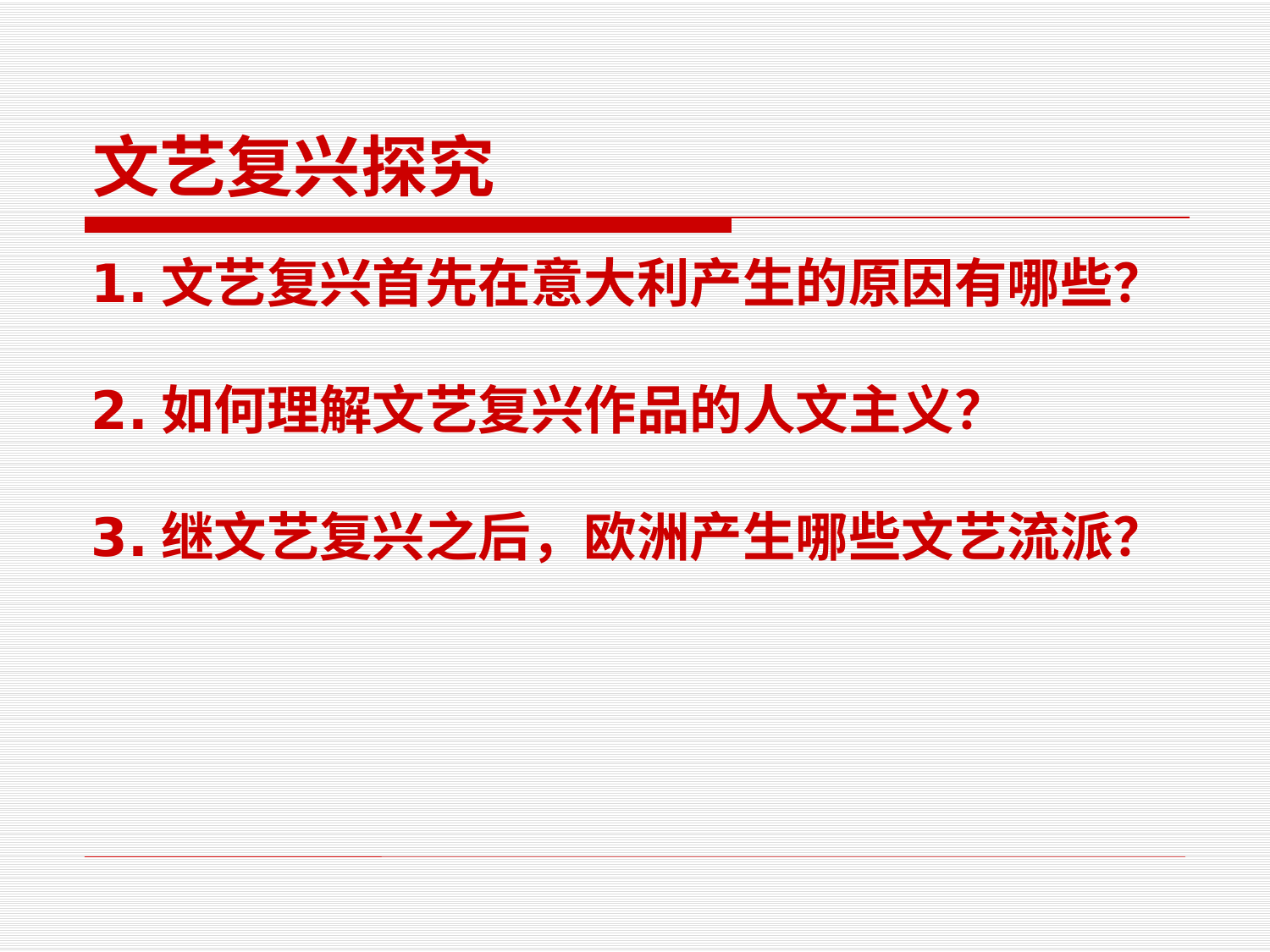

# 文艺复兴探究
1.文艺复兴首先在意大利产生的原因有哪些？

2.如何理解文艺复兴作品的人文主义？

3.继文艺复兴之后，欧洲产生哪些文艺流派？